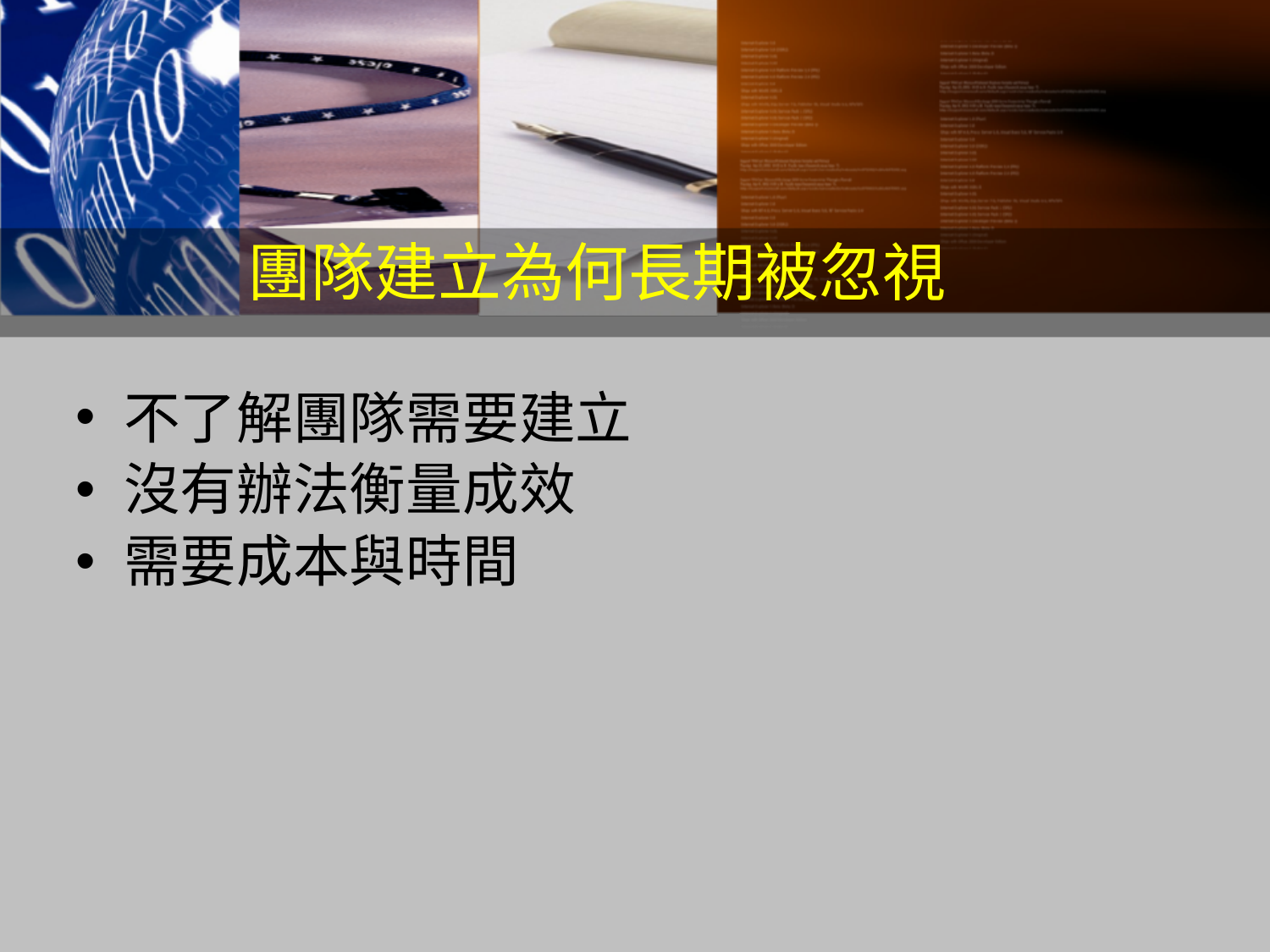

團隊建立為何長期被忽視
不了解團隊需要建立
沒有辦法衡量成效
需要成本與時間